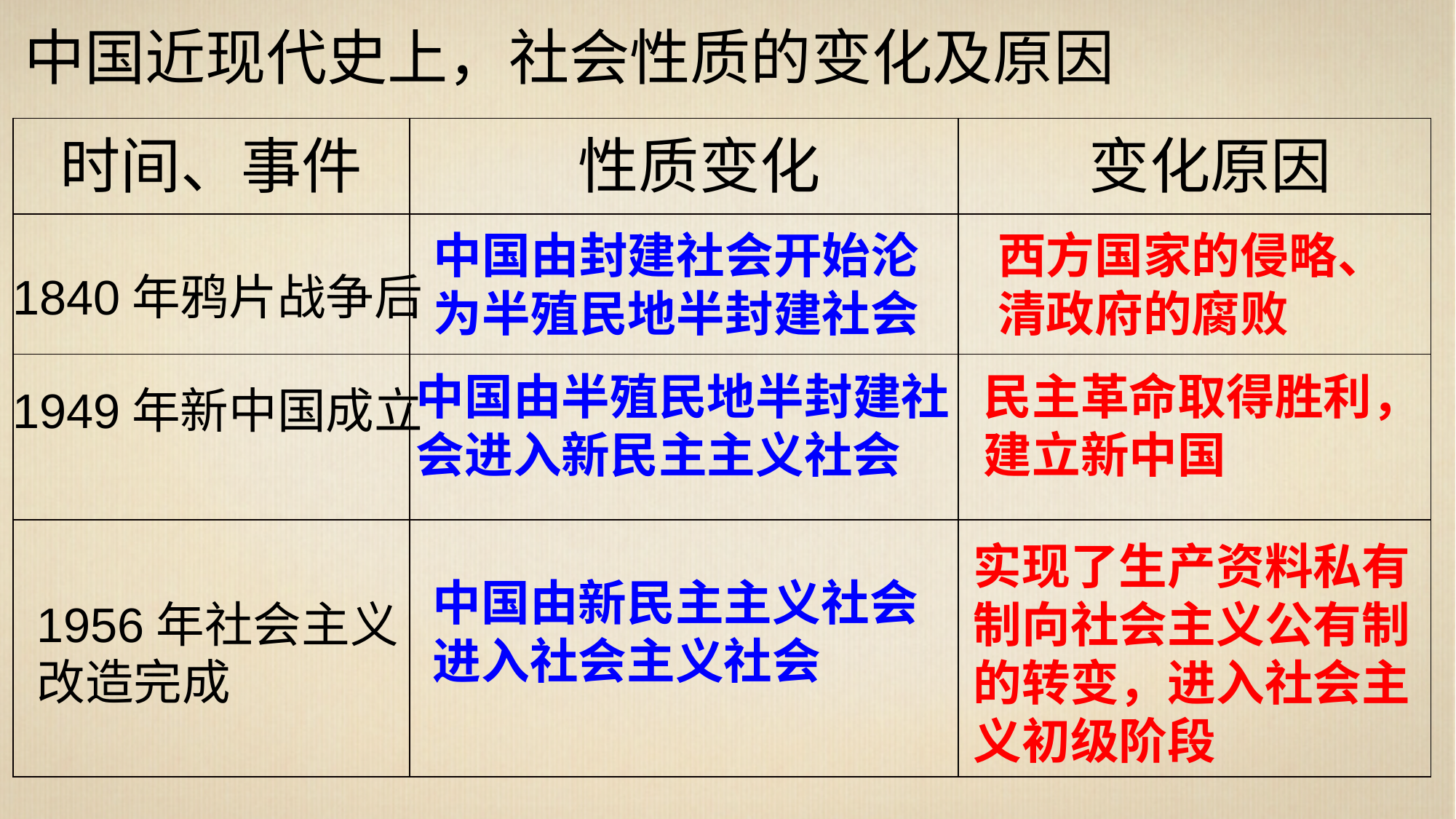

中国近现代史上，社会性质的变化及原因
| 时间、事件 | 性质变化 | 变化原因 |
| --- | --- | --- |
|  |  |  |
|  |  |  |
|  |  |  |
中国由封建社会开始沦为半殖民地半封建社会
西方国家的侵略、
清政府的腐败
1840年鸦片战争后
中国由半殖民地半封建社会进入新民主主义社会
民主革命取得胜利，
建立新中国
1949年新中国成立
实现了生产资料私有
制向社会主义公有制
的转变，进入社会主
义初级阶段
中国由新民主主义社会
进入社会主义社会
1956年社会主义
改造完成